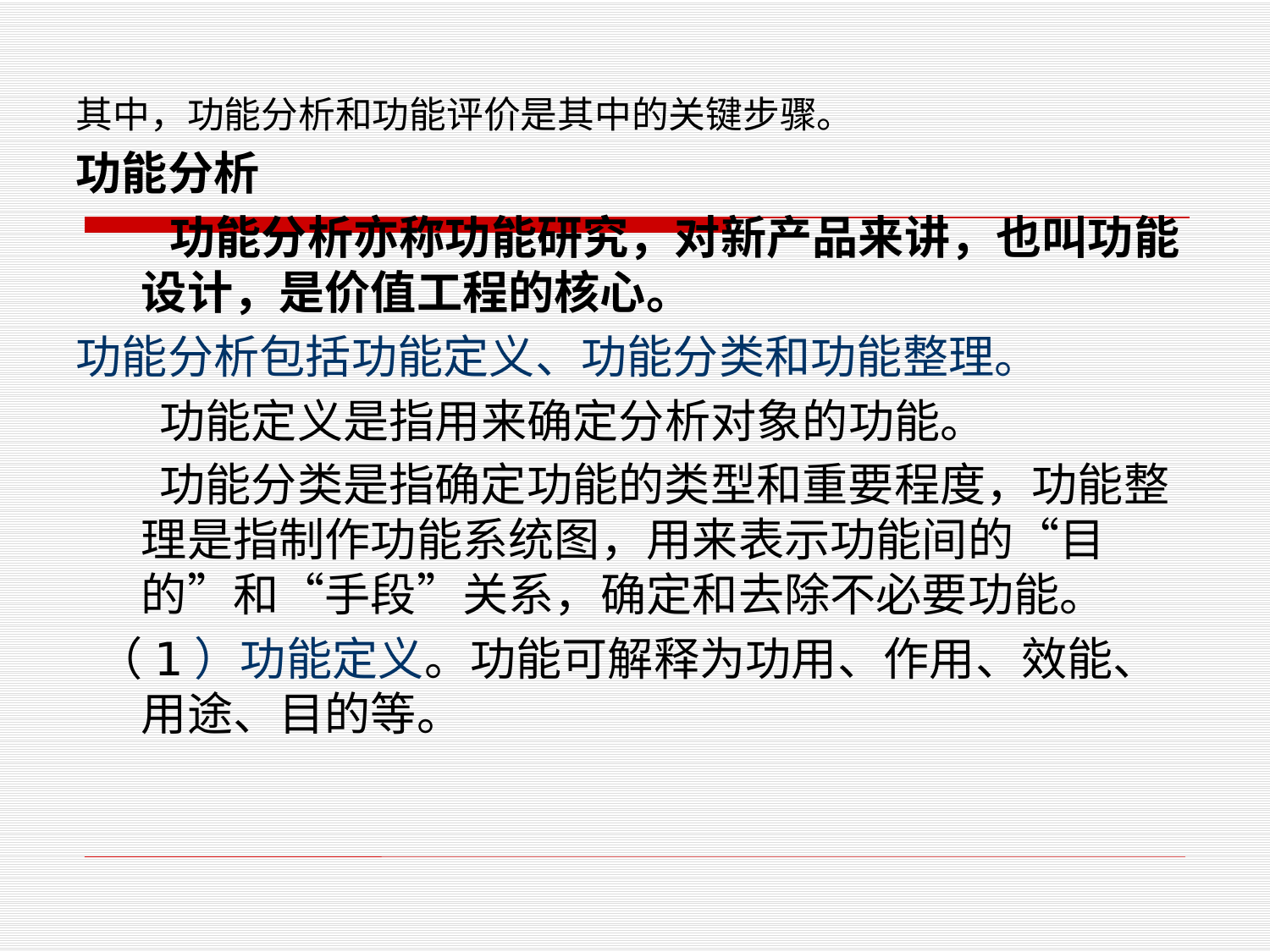

其中，功能分析和功能评价是其中的关键步骤。
功能分析
        功能分析亦称功能研究，对新产品来讲，也叫功能设计，是价值工程的核心。
功能分析包括功能定义、功能分类和功能整理。
       功能定义是指用来确定分析对象的功能。
       功能分类是指确定功能的类型和重要程度，功能整理是指制作功能系统图，用来表示功能间的“目的”和“手段”关系，确定和去除不必要功能。
 （1）功能定义。功能可解释为功用、作用、效能、用途、目的等。